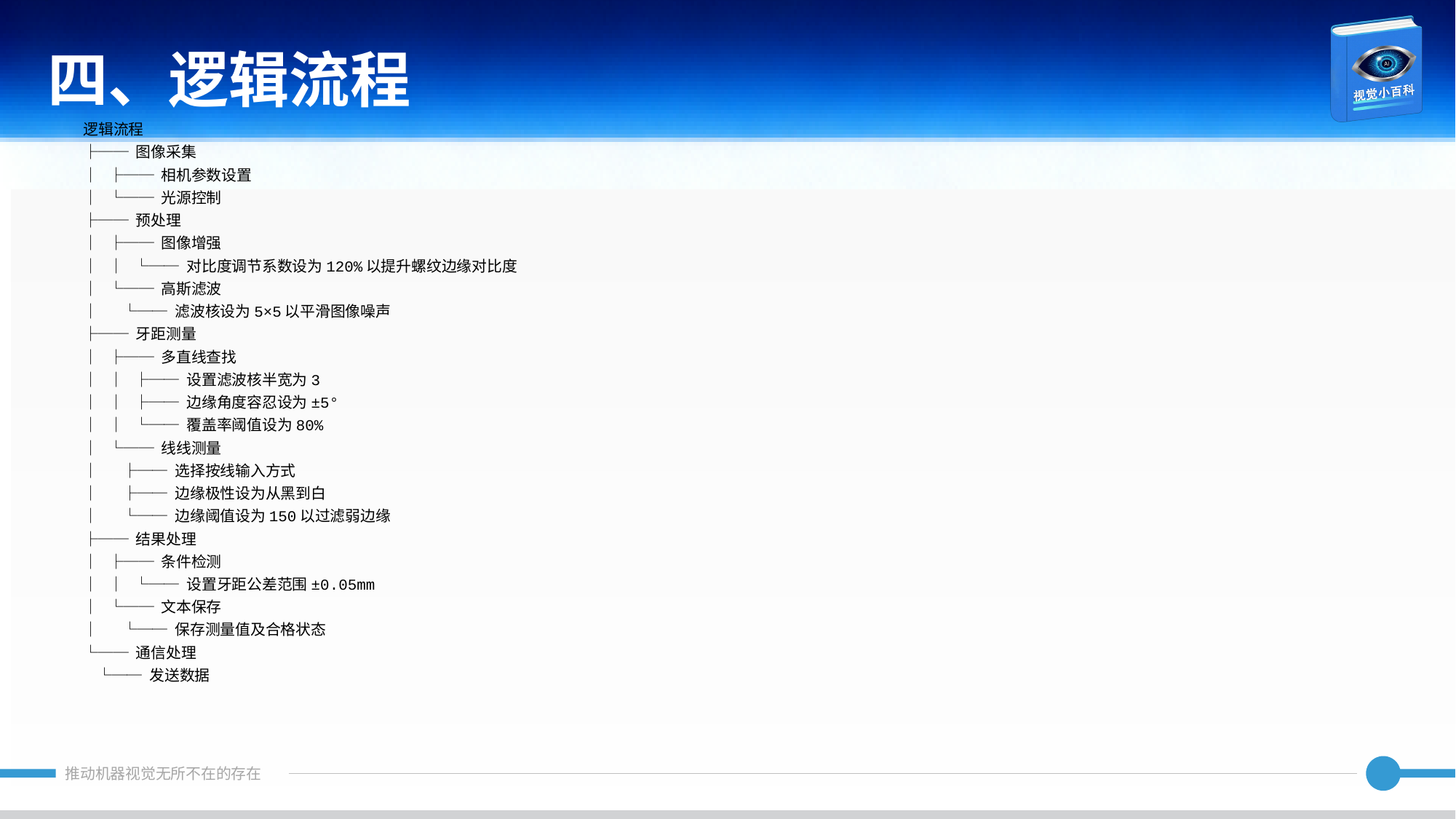

四、逻辑流程

逻辑流程
├── 图像采集
│   ├── 相机参数设置
│   └── 光源控制
├── 预处理
│   ├── 图像增强
│   │   └── 对比度调节系数设为120%以提升螺纹边缘对比度
│   └── 高斯滤波
│       └── 滤波核设为5×5以平滑图像噪声
├── 牙距测量
│   ├── 多直线查找
│   │   ├── 设置滤波核半宽为3
│   │   ├── 边缘角度容忍设为±5°
│   │   └── 覆盖率阈值设为80%
│   └── 线线测量
│       ├── 选择按线输入方式
│       ├── 边缘极性设为从黑到白
│       └── 边缘阈值设为150以过滤弱边缘
├── 结果处理
│   ├── 条件检测
│   │   └── 设置牙距公差范围±0.05mm
│   └── 文本保存
│       └── 保存测量值及合格状态
└── 通信处理
    └── 发送数据
8